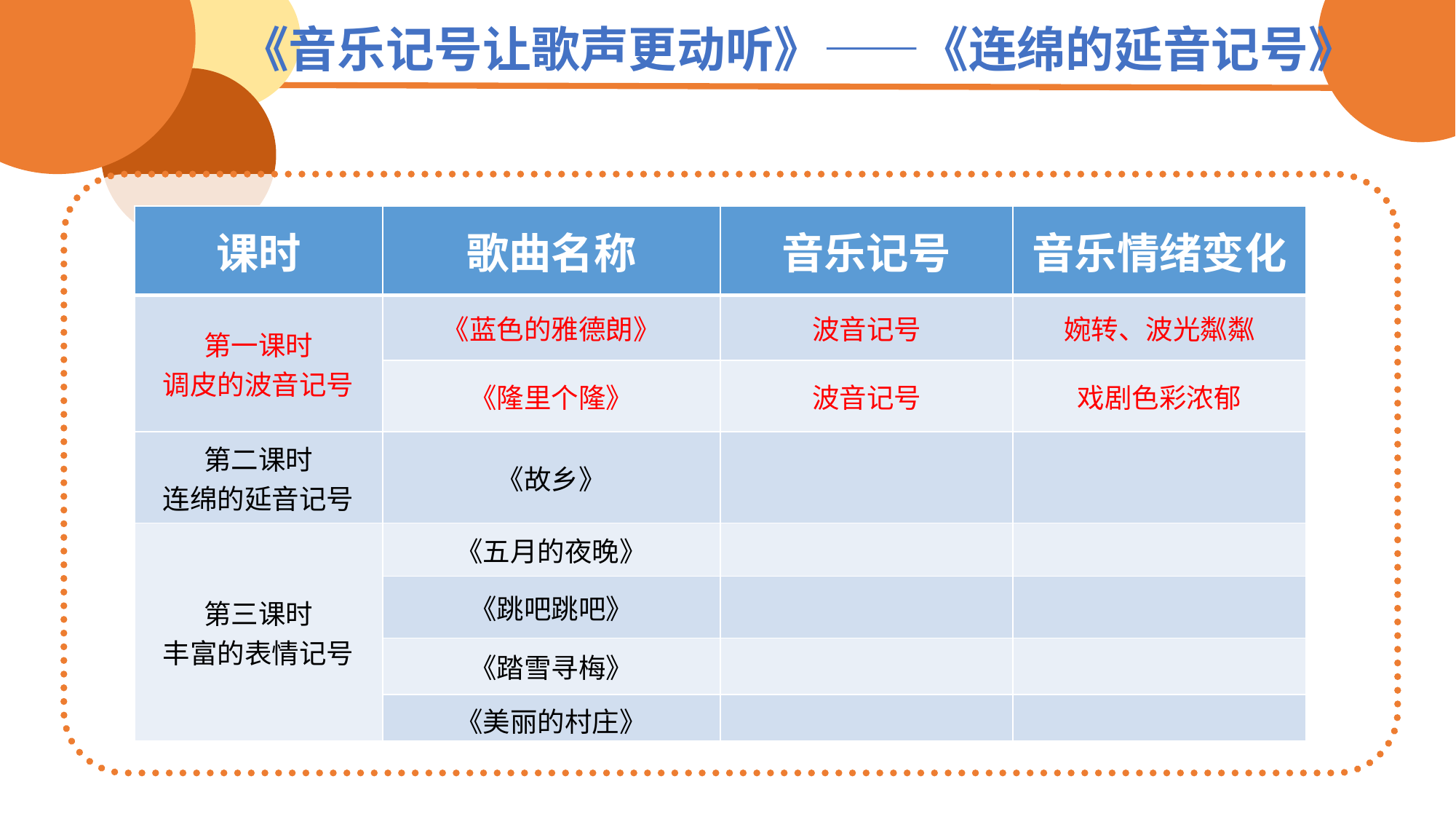

《音乐记号让歌声更动听》——《连绵的延音记号》

| 课时 | 歌曲名称 | 音乐记号 | 音乐情绪变化 |
| --- | --- | --- | --- |
| 第一课时 调皮的波音记号 | 《蓝色的雅德朗》 | 波音记号 | 婉转、波光粼粼 |
|  | 《隆里个隆》 | 波音记号 | 戏剧色彩浓郁 |
| 第二课时 连绵的延音记号 | 《故乡》 |  |  |
| 第三课时 丰富的表情记号 | 《五月的夜晚》 |  |  |
|  | 《跳吧跳吧》 |  |  |
|  | 《踏雪寻梅》 |  |  |
|  | 《美丽的村庄》 |  |  |